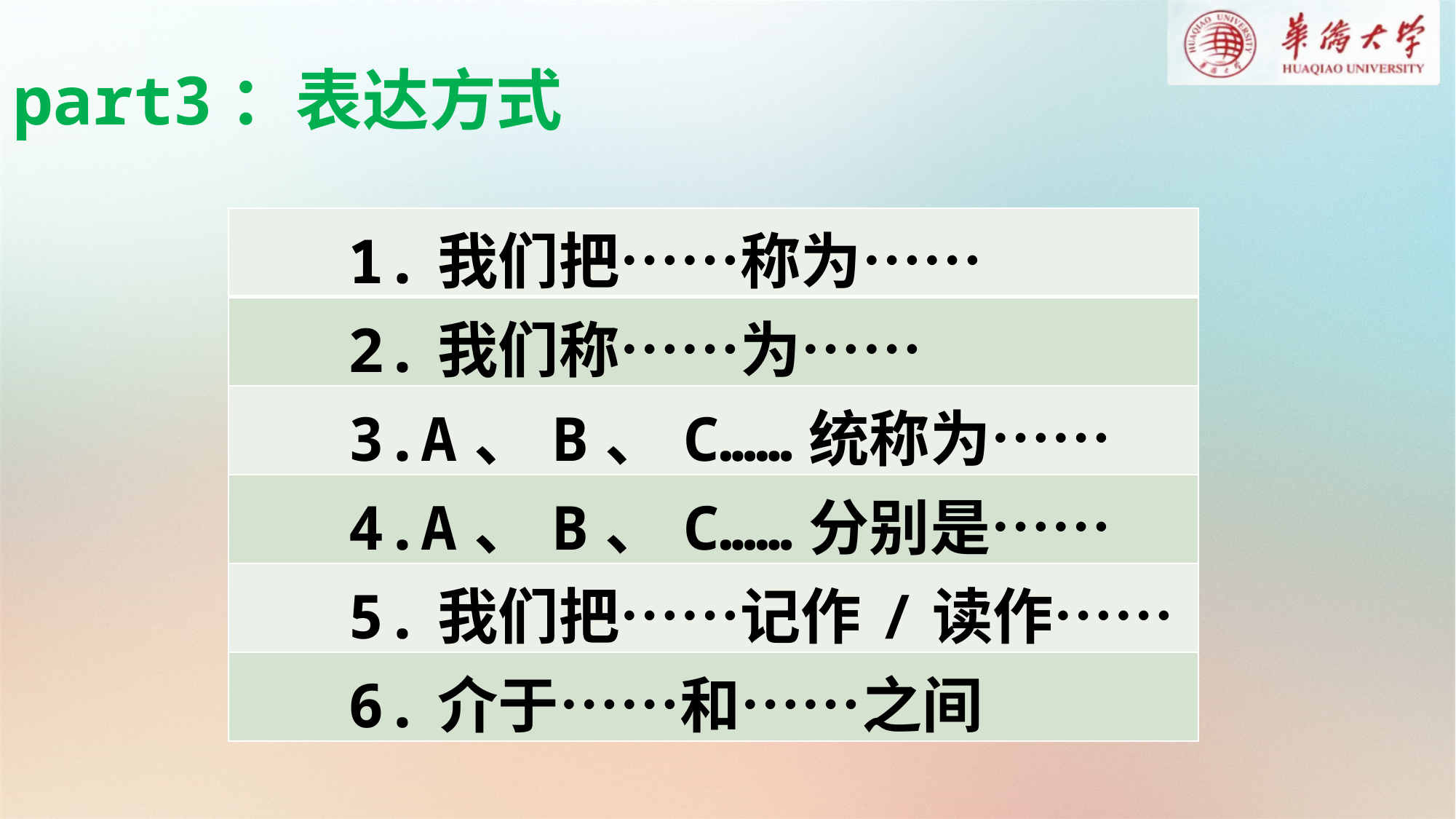

part3：表达方式
| 1.我们把……称为…… |
| --- |
| 2.我们称……为…… |
| 3.A、B、C……统称为…… |
| 4.A、B、C……分别是…… |
| 5.我们把……记作/读作…… |
| 6.介于……和……之间 |